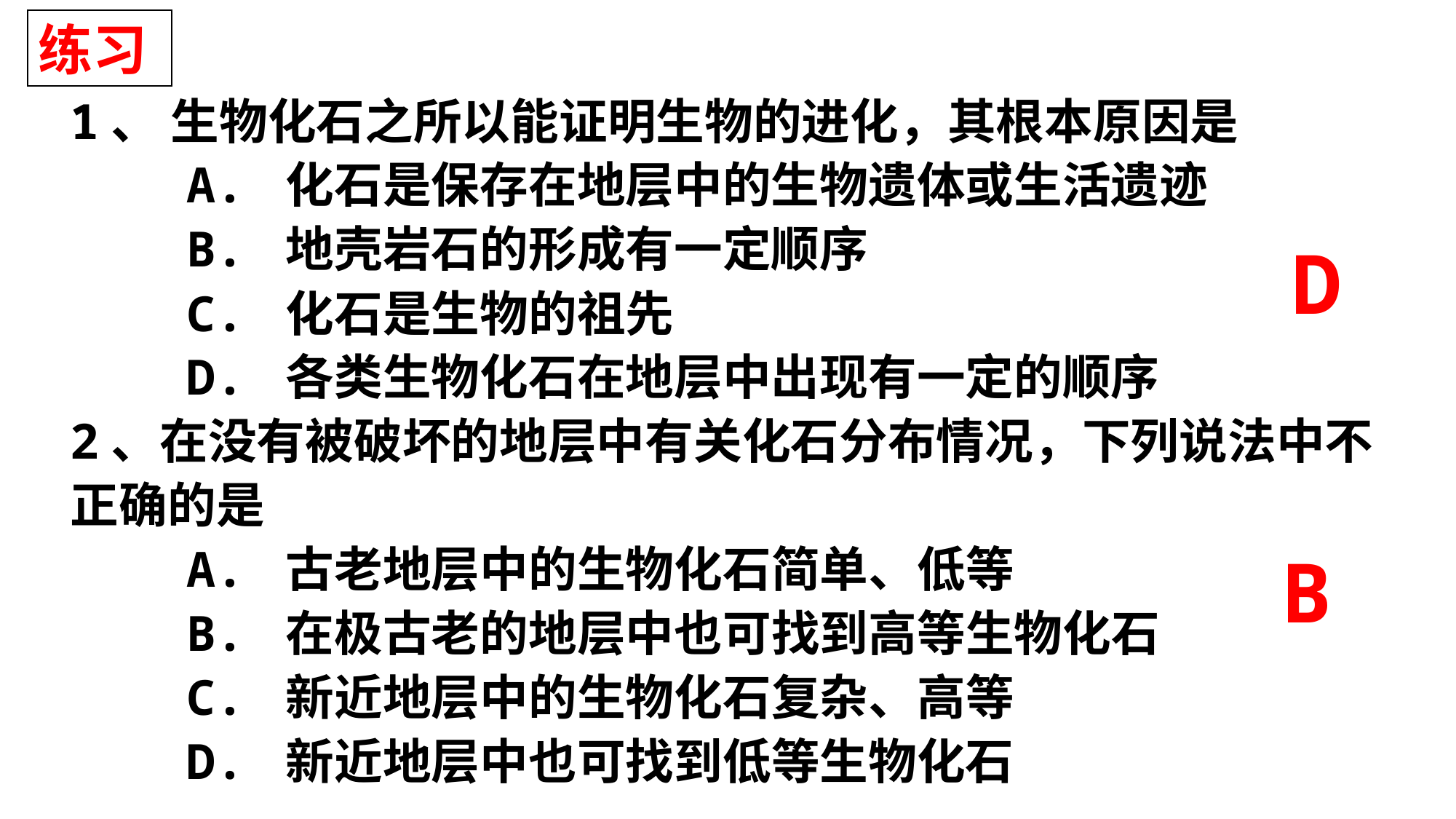

练习
1、 生物化石之所以能证明生物的进化，其根本原因是
    A. 化石是保存在地层中的生物遗体或生活遗迹
    B. 地壳岩石的形成有一定顺序
    C. 化石是生物的祖先
    D. 各类生物化石在地层中出现有一定的顺序
2、在没有被破坏的地层中有关化石分布情况，下列说法中不正确的是
    A. 古老地层中的生物化石简单、低等
    B. 在极古老的地层中也可找到高等生物化石
    C. 新近地层中的生物化石复杂、高等
    D. 新近地层中也可找到低等生物化石
D
B